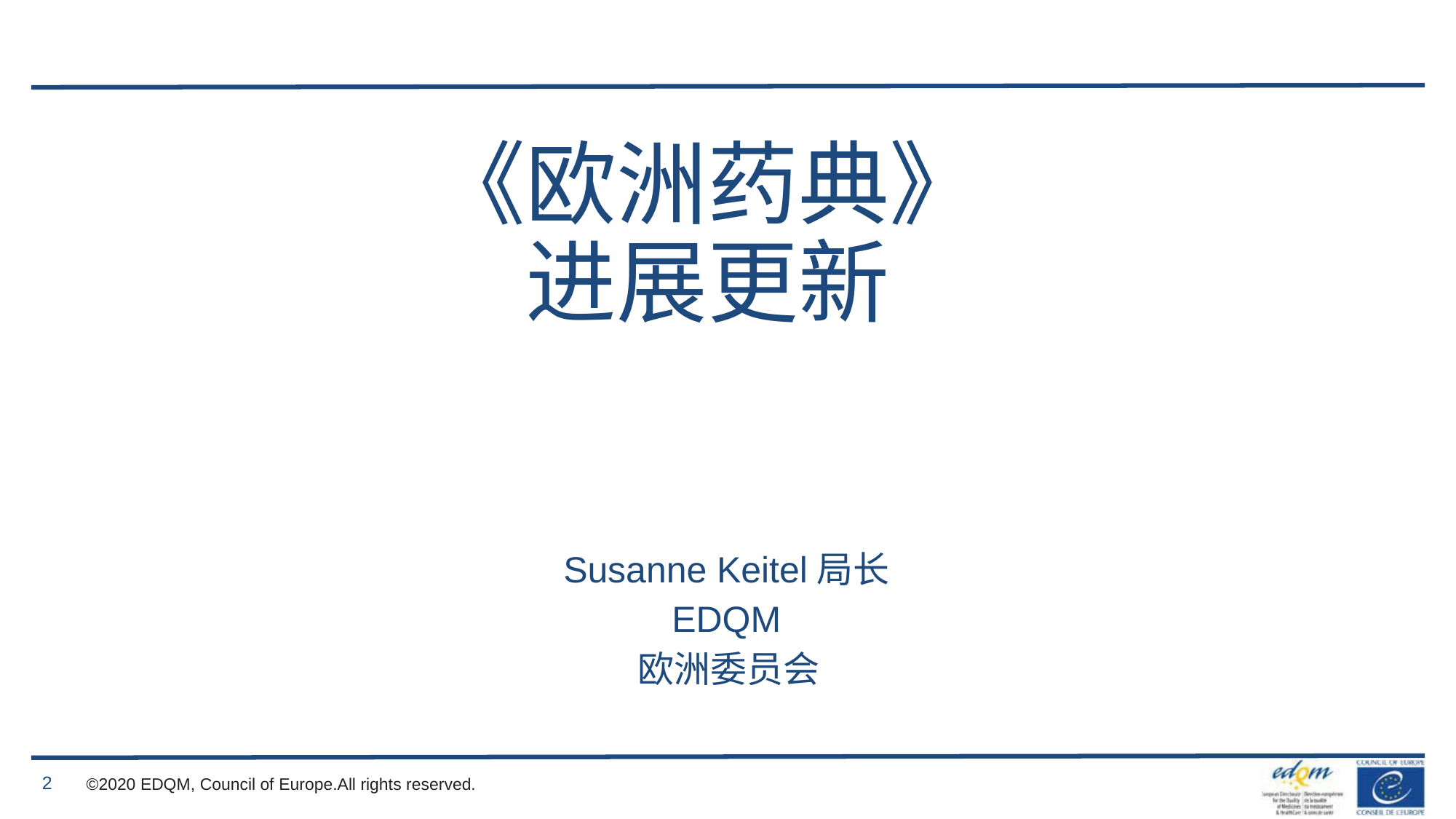

《欧洲药典》进展更新
Susanne Keitel局长
EDQM
欧洲委员会
2
©2020 EDQM, Council of Europe.All rights reserved.